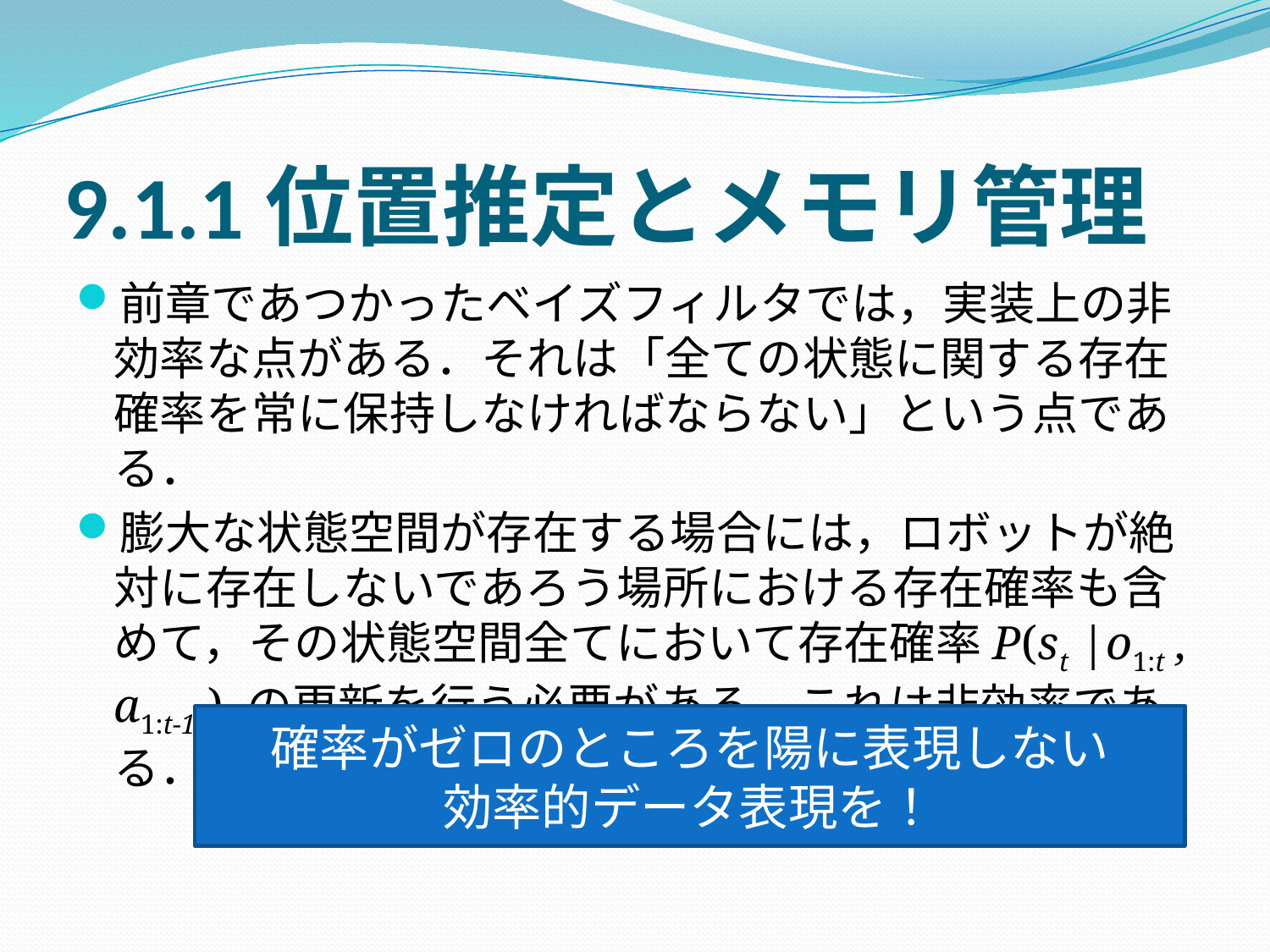

# 9.1.1位置推定とメモリ管理
前章であつかったベイズフィルタでは，実装上の非効率な点がある．それは「全ての状態に関する存在確率を常に保持しなければならない」という点である．
膨大な状態空間が存在する場合には，ロボットが絶対に存在しないであろう場所における存在確率も含めて，その状態空間全てにおいて存在確率P(st |o1:t , a1:t-1 ) の更新を行う必要がある．これは非効率である．
確率がゼロのところを陽に表現しない
効率的データ表現を！